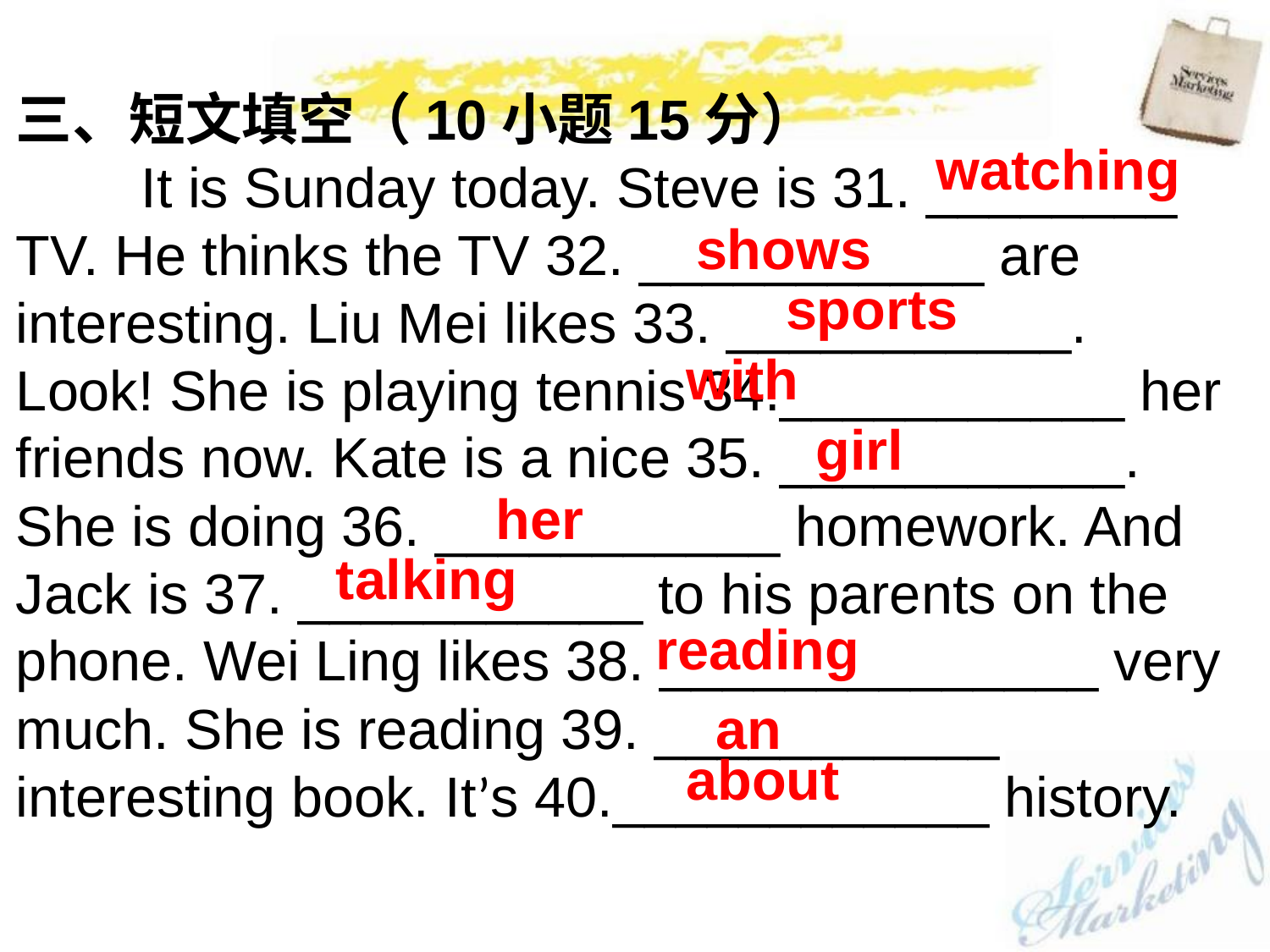

三、短文填空（10小题15分）
        It is Sunday today. Steve is 31. ________ TV. He thinks the TV 32. ___________ are interesting. Liu Mei likes 33. ___________. Look! She is playing tennis 34.___________ her friends now. Kate is a nice 35. ___________. She is doing 36. ___________ homework. And Jack is 37. ___________ to his parents on the phone. Wei Ling likes 38. ______________ very much. She is reading 39. ___________ interesting book. It’s 40.____________ history.
watching
shows
sports
with
girl
her
talking
reading
an
about